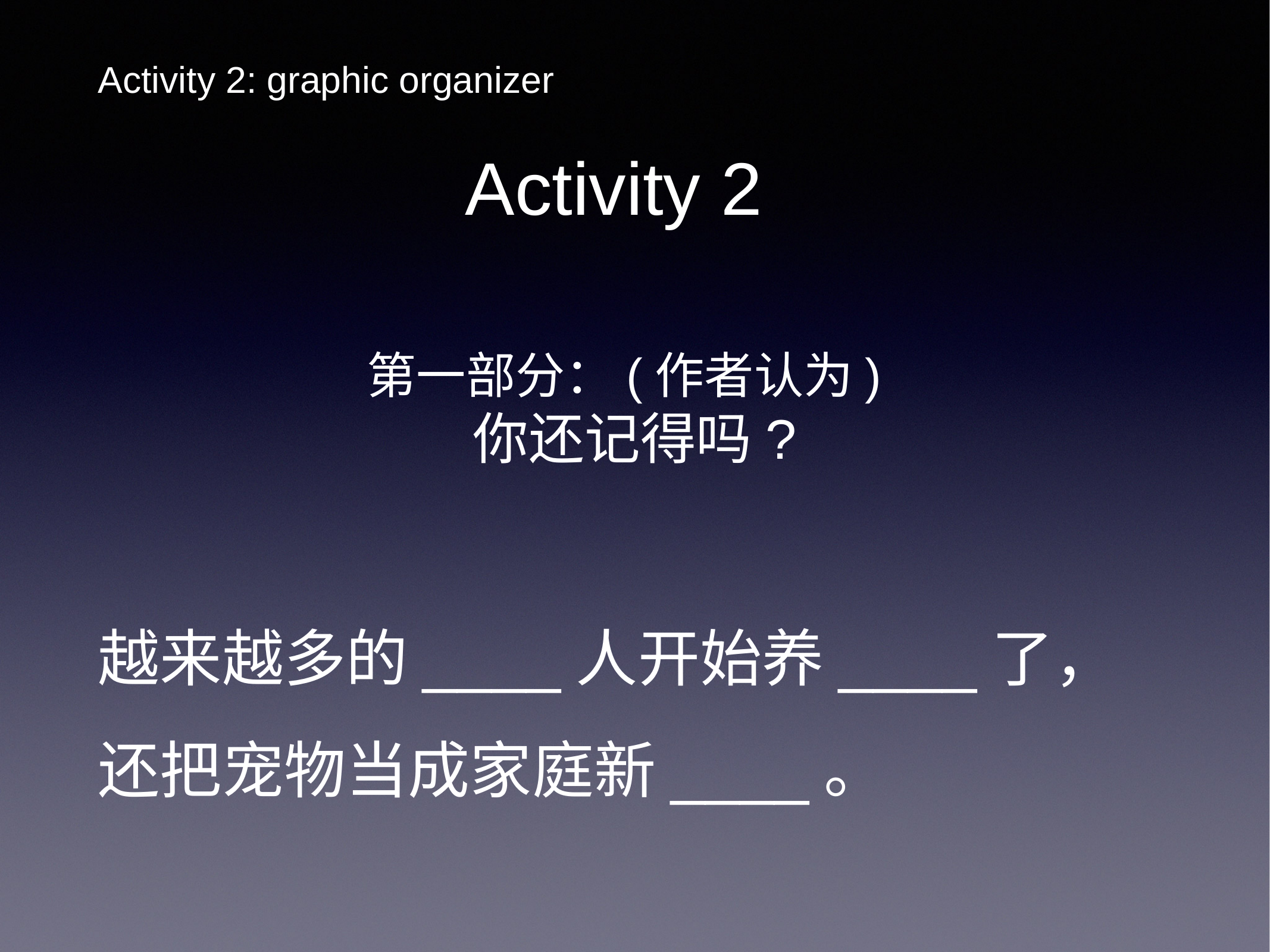

# Activity 2: graphic organizer

Activity 2
第一部分：(作者认为)
你还记得吗?

越来越多的____人开始养____了，还把宠物当成家庭新____。